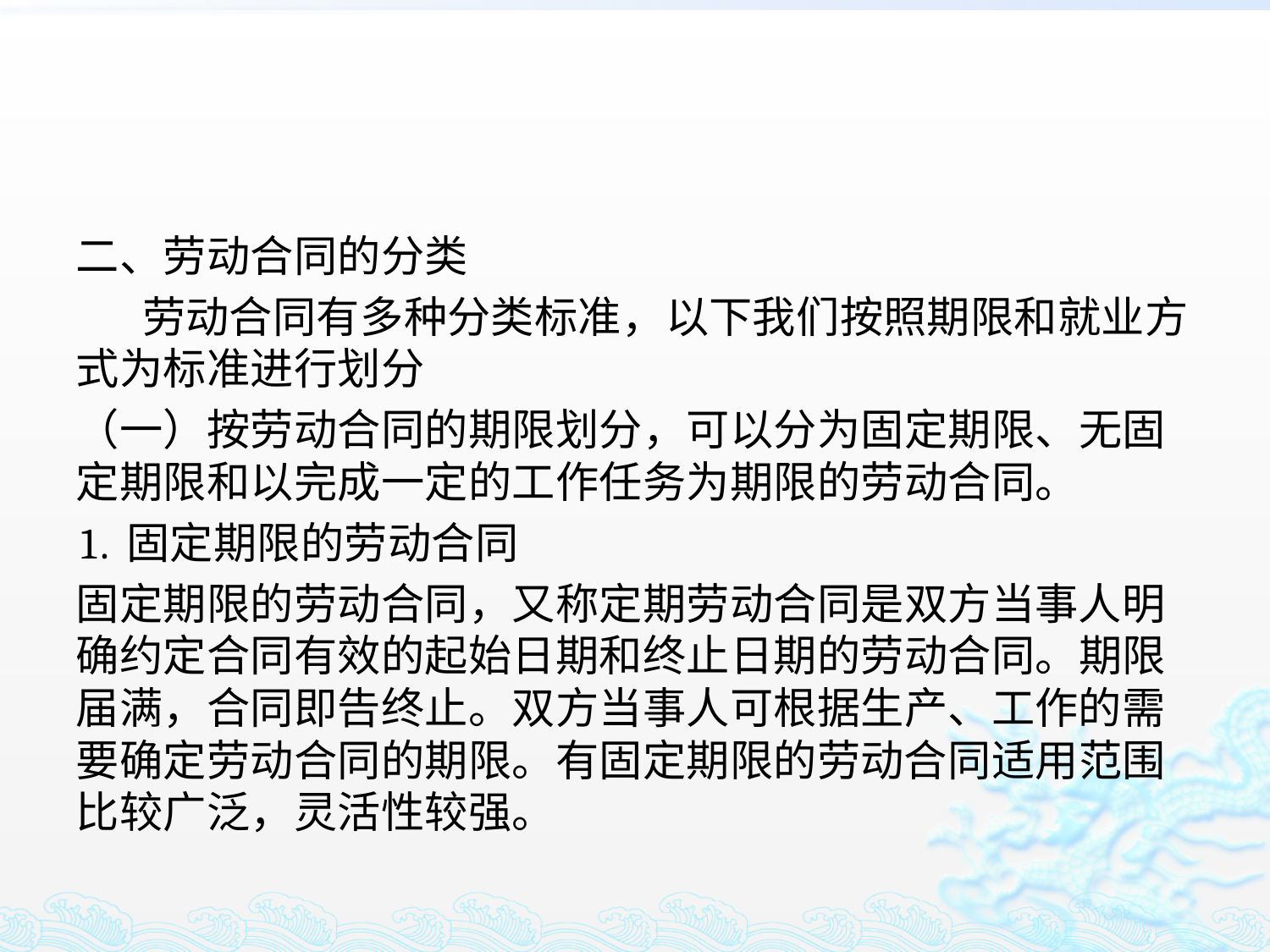

#
二、劳动合同的分类
      劳动合同有多种分类标准，以下我们按照期限和就业方式为标准进行划分
（一）按劳动合同的期限划分，可以分为固定期限、无固定期限和以完成一定的工作任务为期限的劳动合同。
1. 固定期限的劳动合同
固定期限的劳动合同，又称定期劳动合同是双方当事人明确约定合同有效的起始日期和终止日期的劳动合同。期限届满，合同即告终止。双方当事人可根据生产、工作的需要确定劳动合同的期限。有固定期限的劳动合同适用范围比较广泛，灵活性较强。